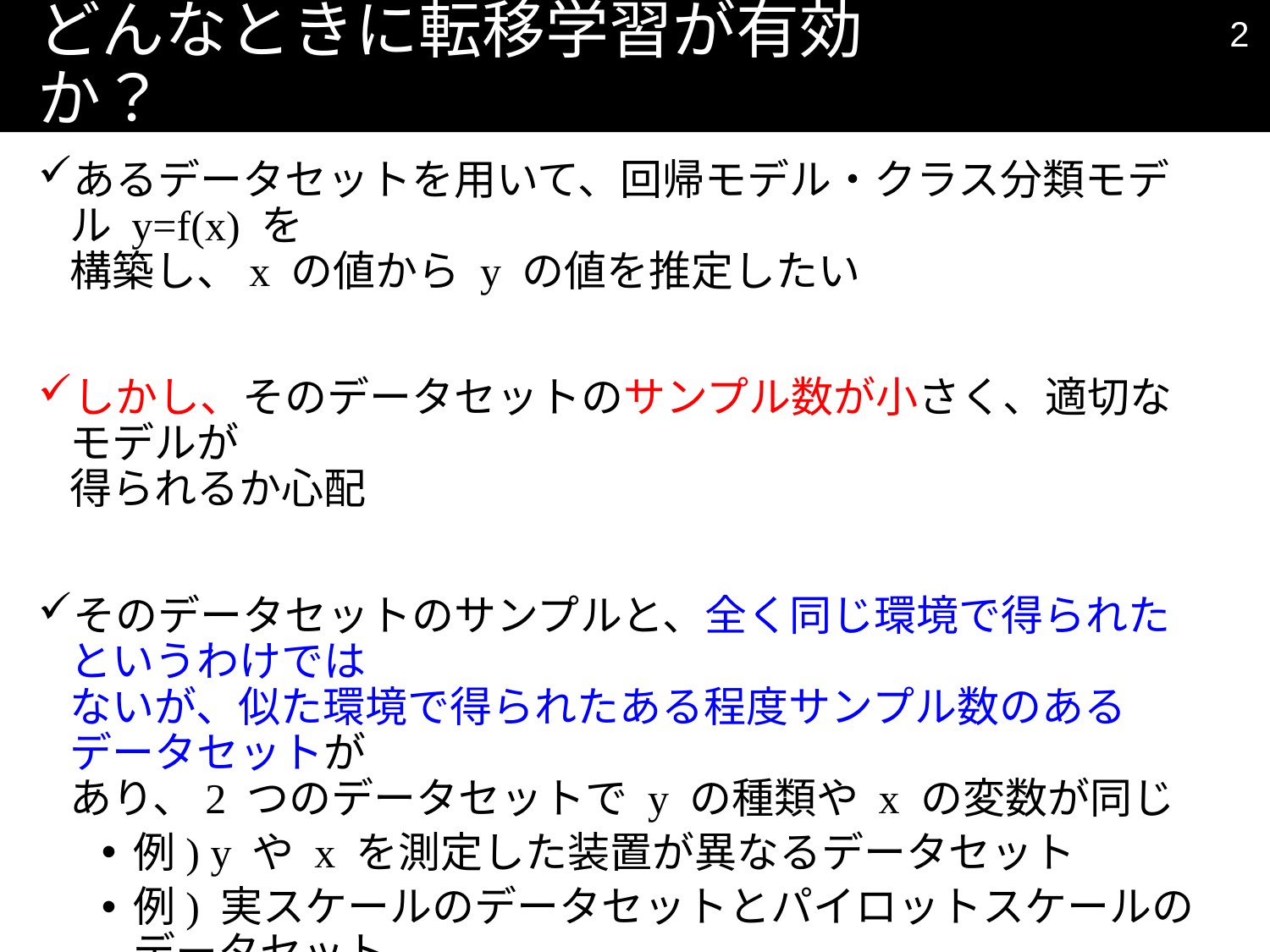

2
# どんなときに転移学習が有効か？
あるデータセットを用いて、回帰モデル・クラス分類モデル y=f(x) を
構築し、x の値から y の値を推定したい

しかし、そのデータセットのサンプル数が小さく、適切なモデルが
得られるか心配

そのデータセットのサンプルと、全く同じ環境で得られたというわけでは
ないが、似た環境で得られたある程度サンプル数のあるデータセットが
あり、2 つのデータセットで y の種類や x の変数が同じ
例) y や x を測定した装置が異なるデータセット
例) 実スケールのデータセットとパイロットスケールのデータセット